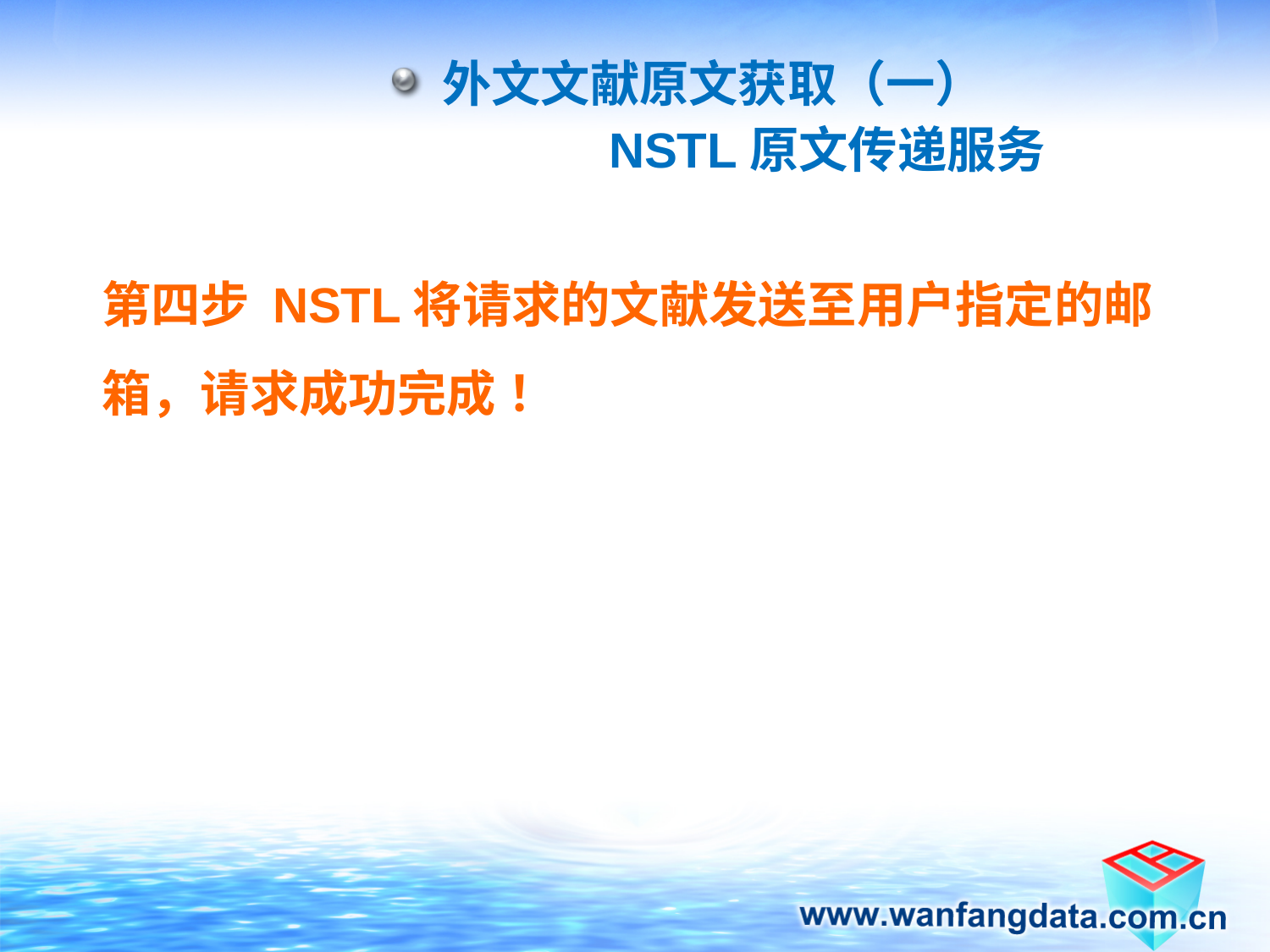

外文文献原文获取（一）
                NSTL原文传递服务
第四步 NSTL将请求的文献发送至用户指定的邮箱，请求成功完成 ！